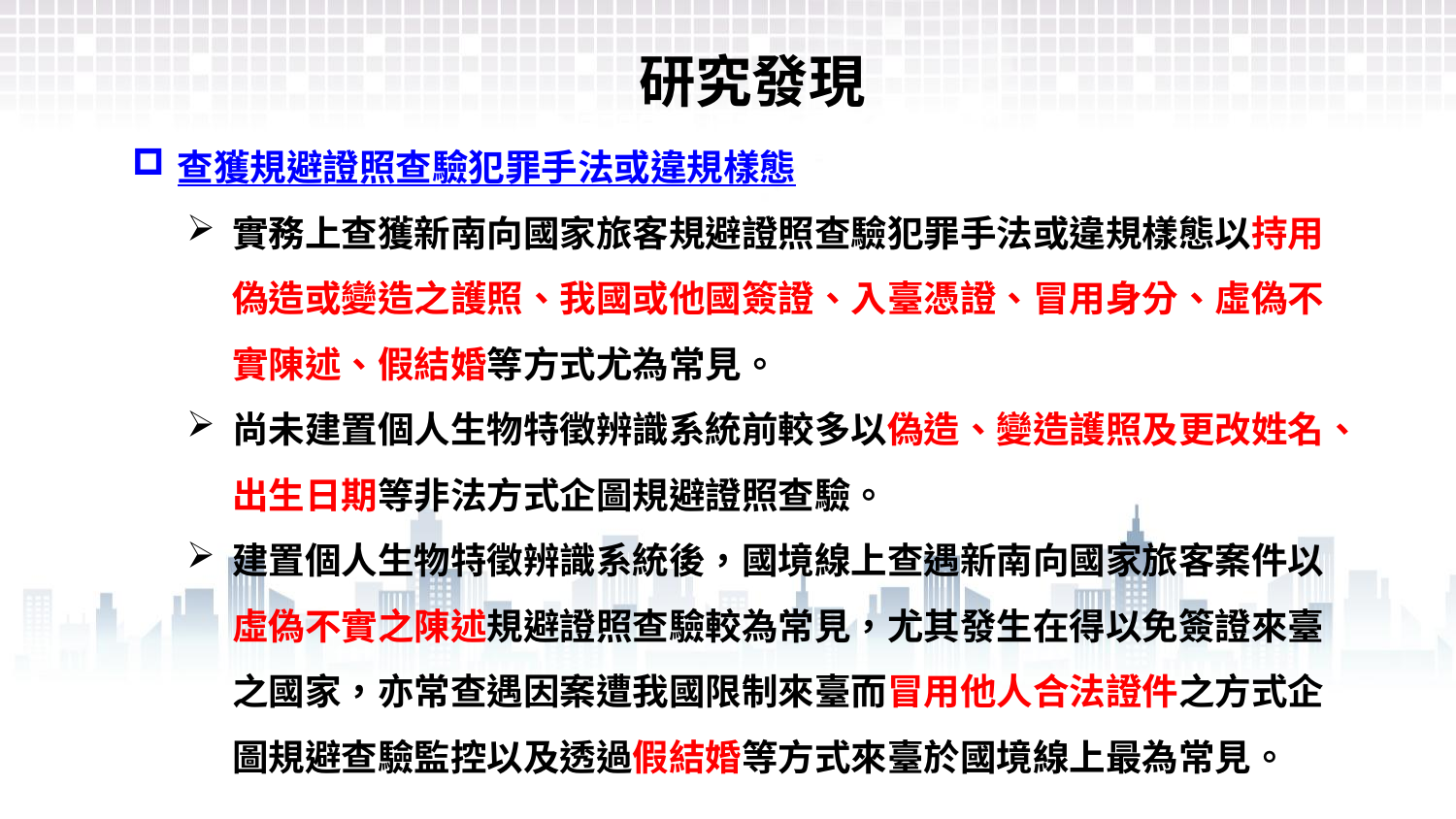

研究發現
查獲規避證照查驗犯罪手法或違規樣態
實務上查獲新南向國家旅客規避證照查驗犯罪手法或違規樣態以持用偽造或變造之護照、我國或他國簽證、入臺憑證、冒用身分、虛偽不實陳述、假結婚等方式尤為常見。
尚未建置個人生物特徵辨識系統前較多以偽造、變造護照及更改姓名、出生日期等非法方式企圖規避證照查驗。
建置個人生物特徵辨識系統後，國境線上查遇新南向國家旅客案件以虛偽不實之陳述規避證照查驗較為常見，尤其發生在得以免簽證來臺之國家，亦常查遇因案遭我國限制來臺而冒用他人合法證件之方式企圖規避查驗監控以及透過假結婚等方式來臺於國境線上最為常見。